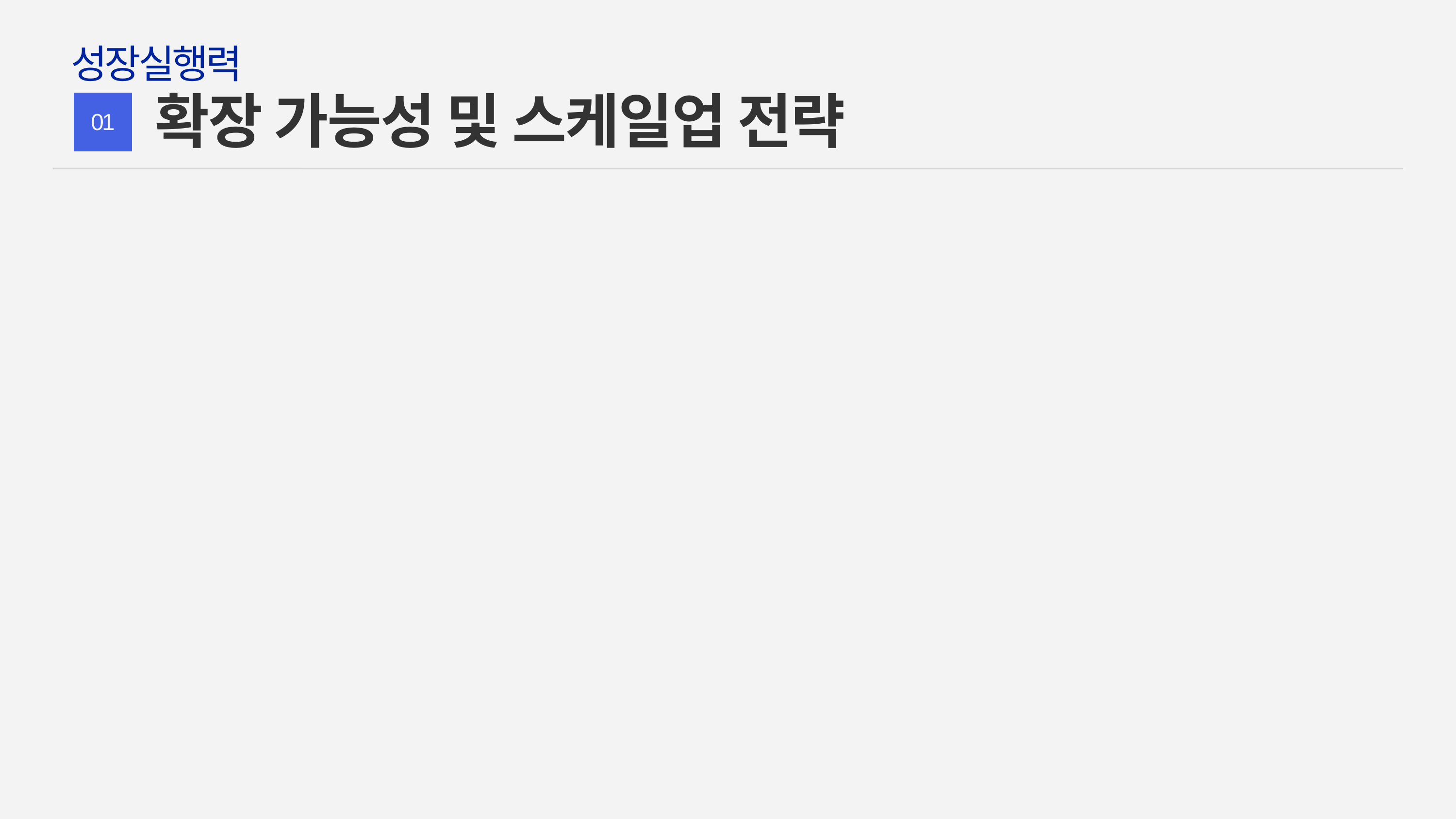

성장실행력

확장 가능성 및 스케일업 전략
01